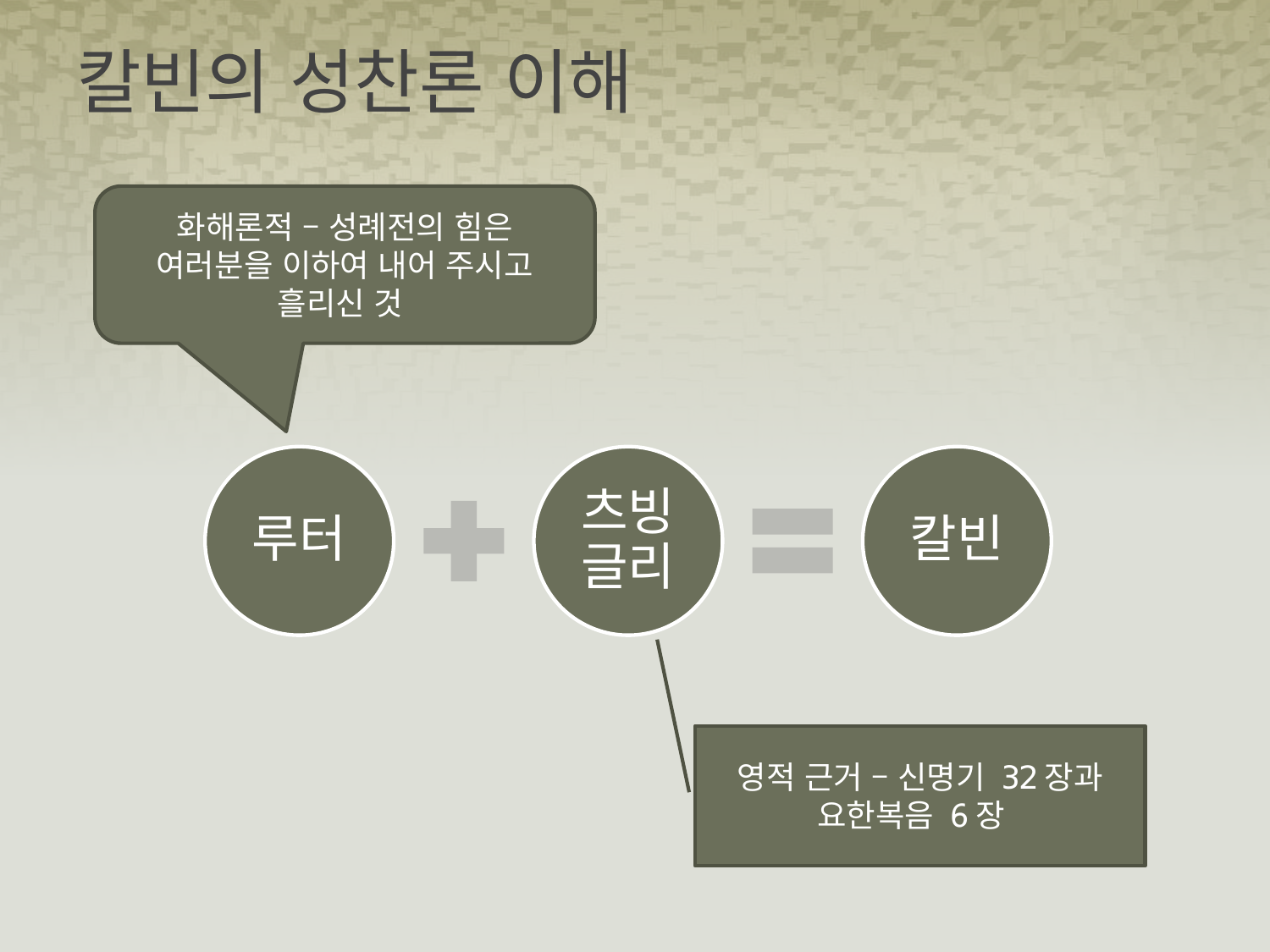

# 칼빈의 성찬론 이해
화해론적 – 성례전의 힘은 여러분을 이하여 내어 주시고 흘리신 것
루터
츠빙글리
칼빈

영적 근거 – 신명기 32장과 요한복음 6장